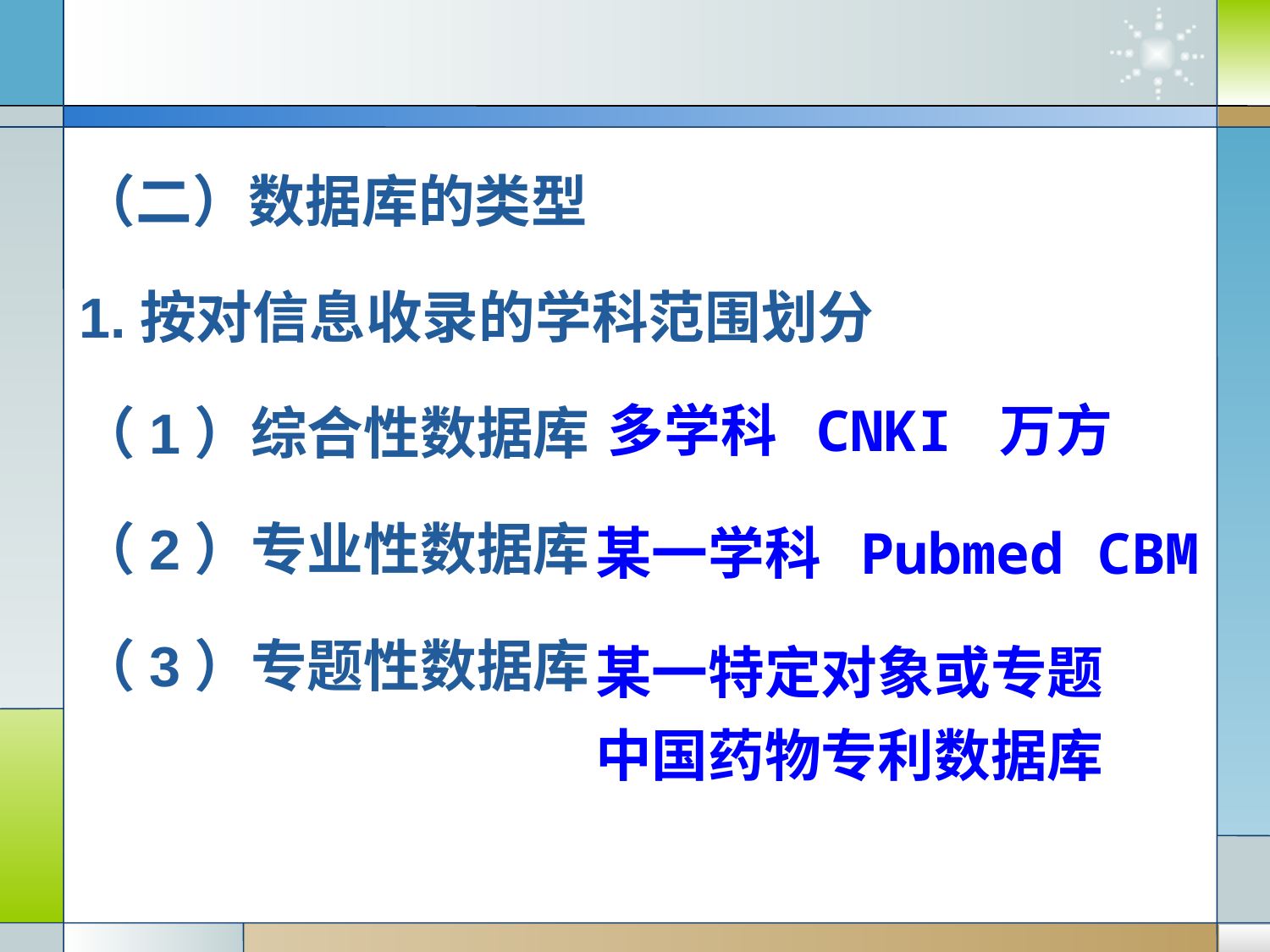

（二）数据库的类型
1.按对信息收录的学科范围划分
（1）综合性数据库
（2）专业性数据库
（3）专题性数据库

多学科  CNKI 万方
某一学科  Pubmed CBM
某一特定对象或专题
中国药物专利数据库